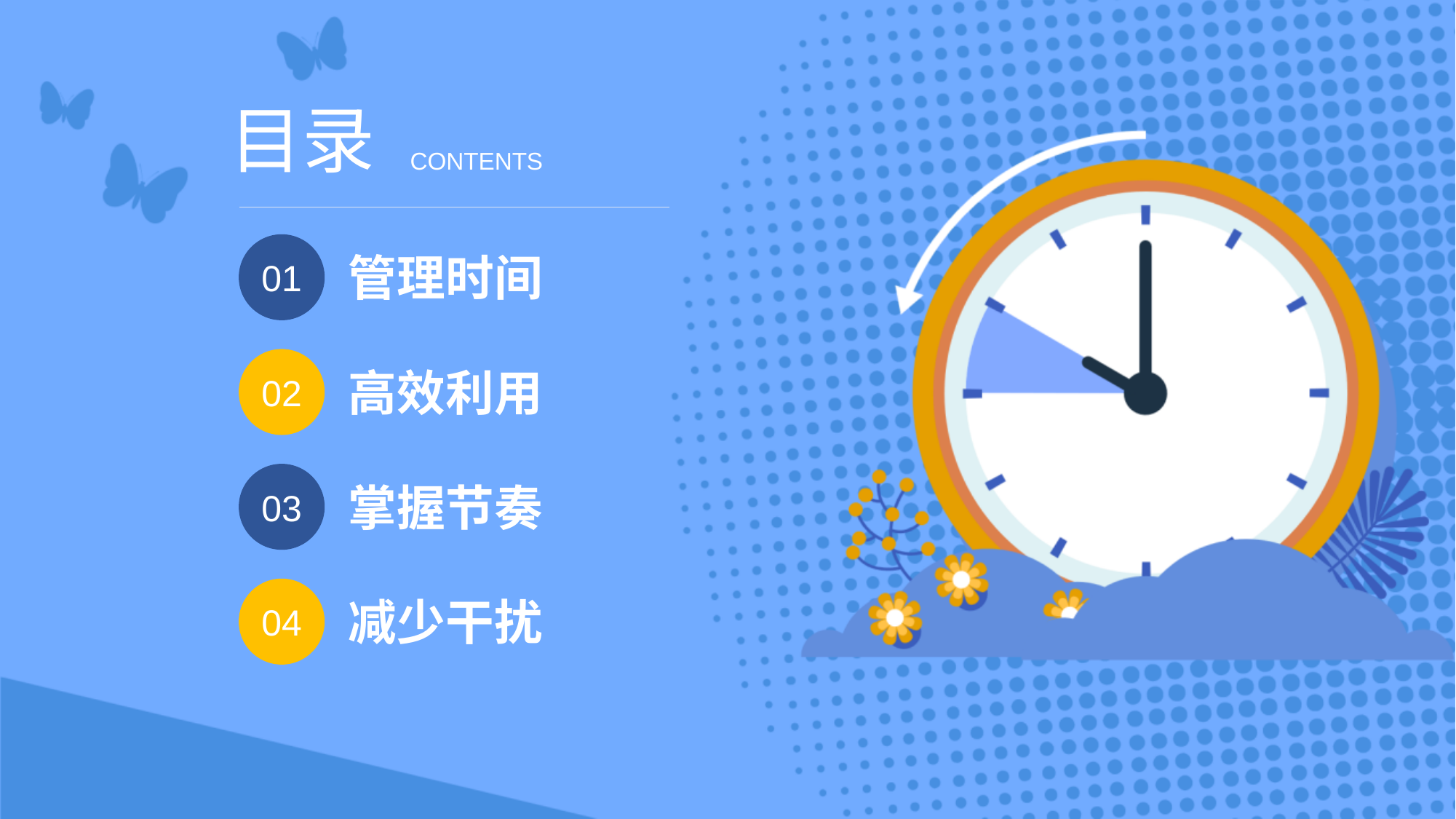

目录
CONTENTS
01
管理时间
02
高效利用
03
掌握节奏
04
减少干扰